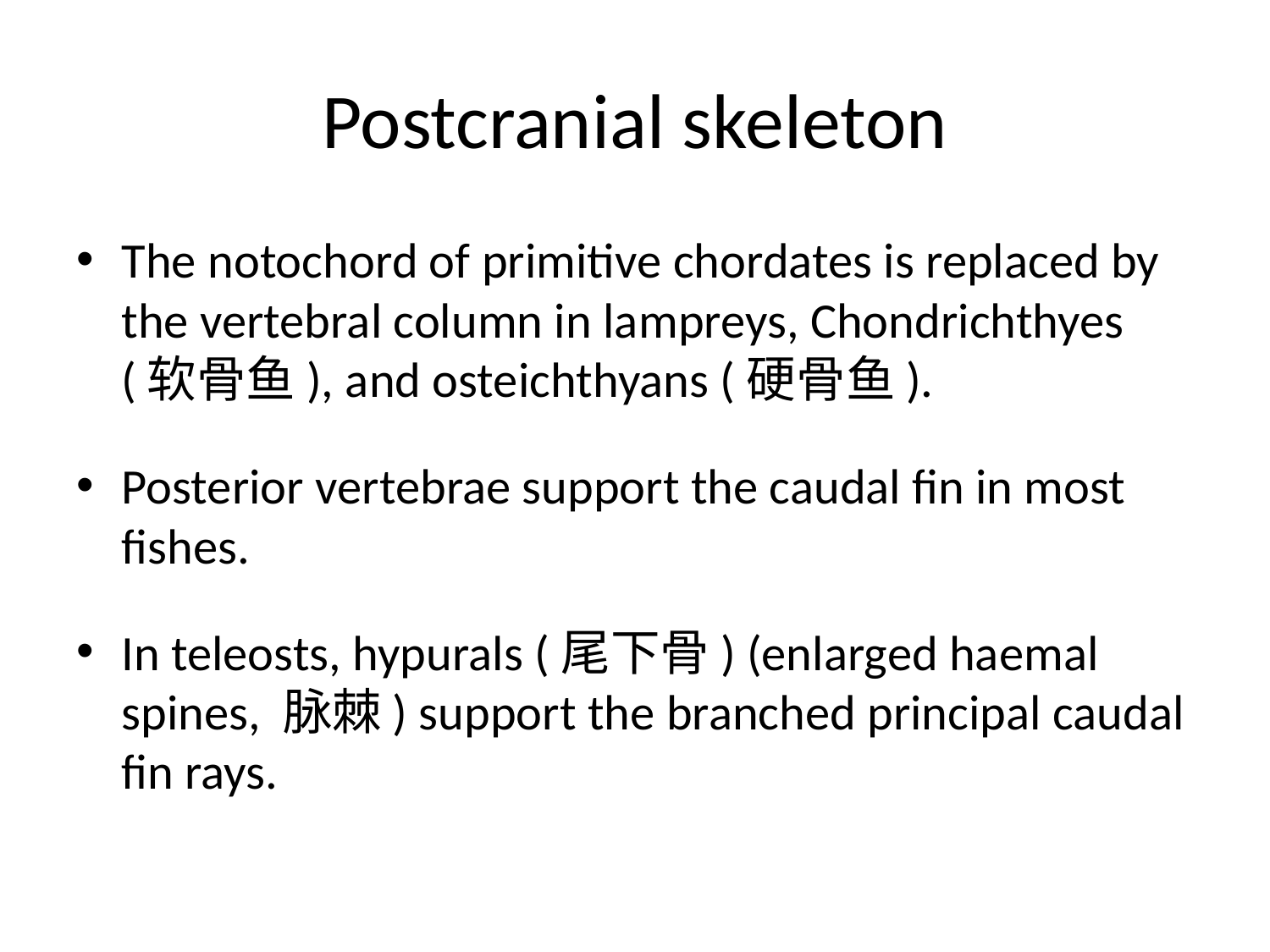

# Postcranial skeleton
The notochord of primitive chordates is replaced by the vertebral column in lampreys, Chondrichthyes (软骨鱼), and osteichthyans (硬骨鱼).
Posterior vertebrae support the caudal fin in most fishes.
In teleosts, hypurals (尾下骨) (enlarged haemal spines, 脉棘) support the branched principal caudal fin rays.